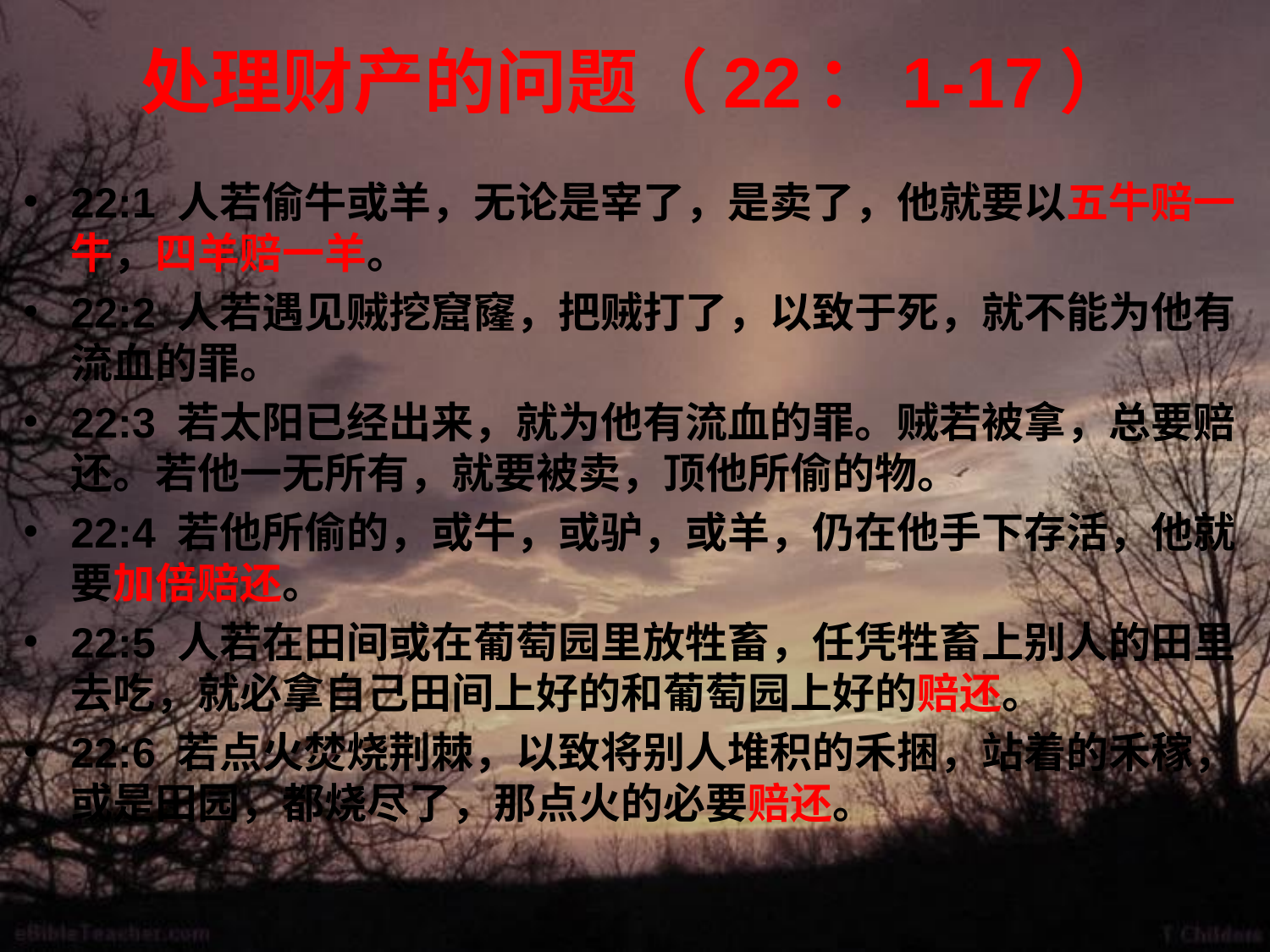

# 处理财产的问题（22：1-17）
22:1 人若偷牛或羊，无论是宰了，是卖了，他就要以五牛赔一牛，四羊赔一羊。
22:2 人若遇见贼挖窟窿，把贼打了，以致于死，就不能为他有流血的罪。
22:3 若太阳已经出来，就为他有流血的罪。贼若被拿，总要赔还。若他一无所有，就要被卖，顶他所偷的物。
22:4 若他所偷的，或牛，或驴，或羊，仍在他手下存活，他就要加倍赔还。
22:5 人若在田间或在葡萄园里放牲畜，任凭牲畜上别人的田里去吃，就必拿自己田间上好的和葡萄园上好的赔还。
22:6 若点火焚烧荆棘，以致将别人堆积的禾捆，站着的禾稼，或是田园，都烧尽了，那点火的必要赔还。